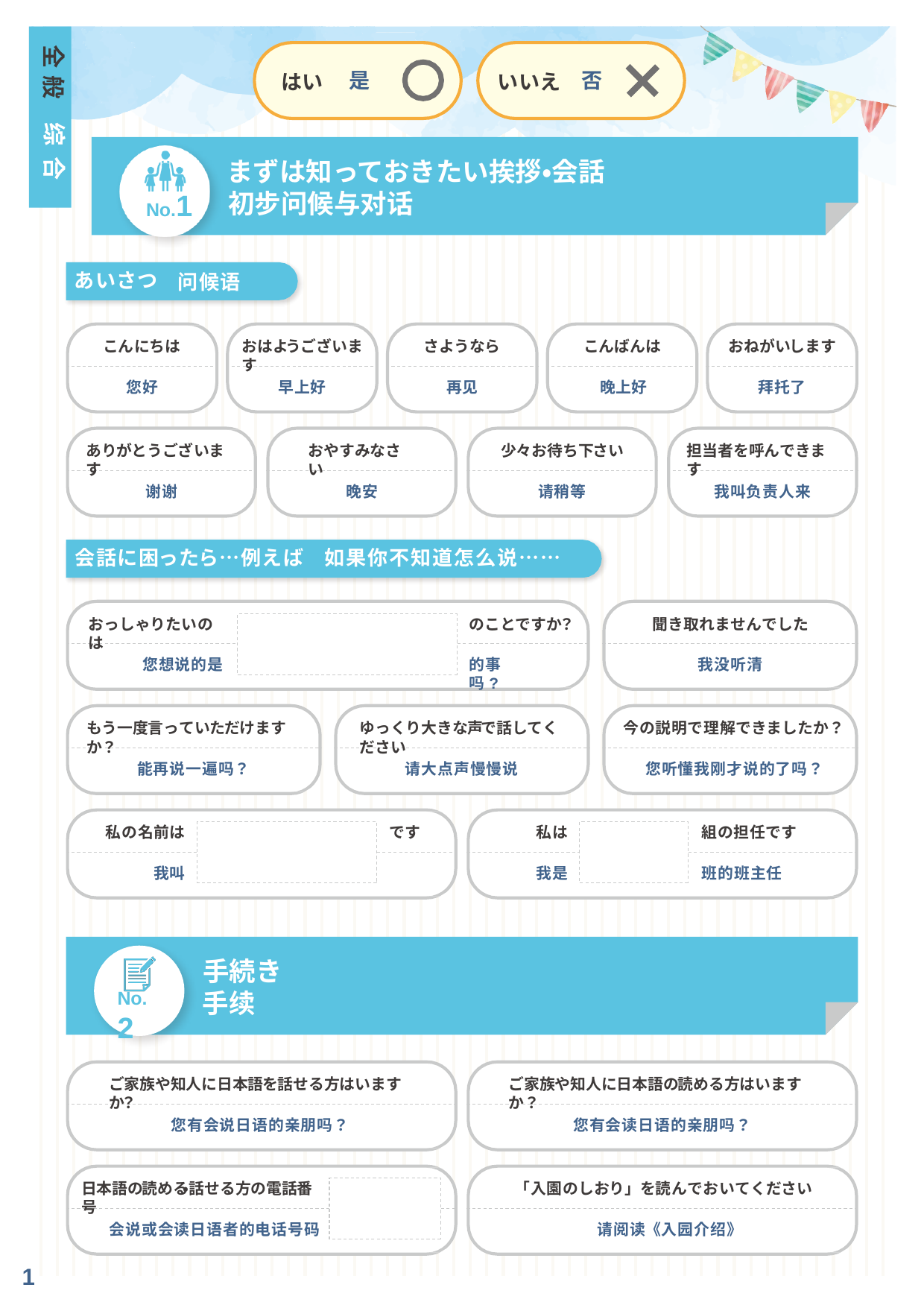

全 般

是
否
はい
いいえ
综  合
まずは知っておきたい挨拶・会話
No.1
初步问候与对话

あいさつ
问候语

こんにちは
おはようございます
さようなら
こんばんは
おねがいします
您好
再见
晚上好
拜托了
早上好

ありがとうございます
おやすみなさい
少々お待ち下さい
担当者を呼んできます
谢谢
晚安
请稍等
我叫负责人来

会話に困ったら…例えば
如果你不知道怎么说……

おっしゃりたいのは
のことですか？
聞き取れませんでした
您想说的是
的事吗?
我没听清

もう一度言っていただけますか？
ゆっくり大きな声で話してください
今の説明で理解できましたか？
能再说一遍吗？
请大点声慢慢说
您听懂我刚才说的了吗？

私の名前は
です
私は
組の担任です
我叫
我是
班的班主任
手続き
No.2
手续

ご家族や知人に日本語を話せる方はいますか？
ご家族や知人に日本語の読める方はいますか？
您有会说日语的亲朋吗？
您有会读日语的亲朋吗？

日本語の読める・話せる方の電話番号
「入園のしおり」を読んでおいてください
会说或会读日语者的电话号码
请阅读《入园介绍》
1